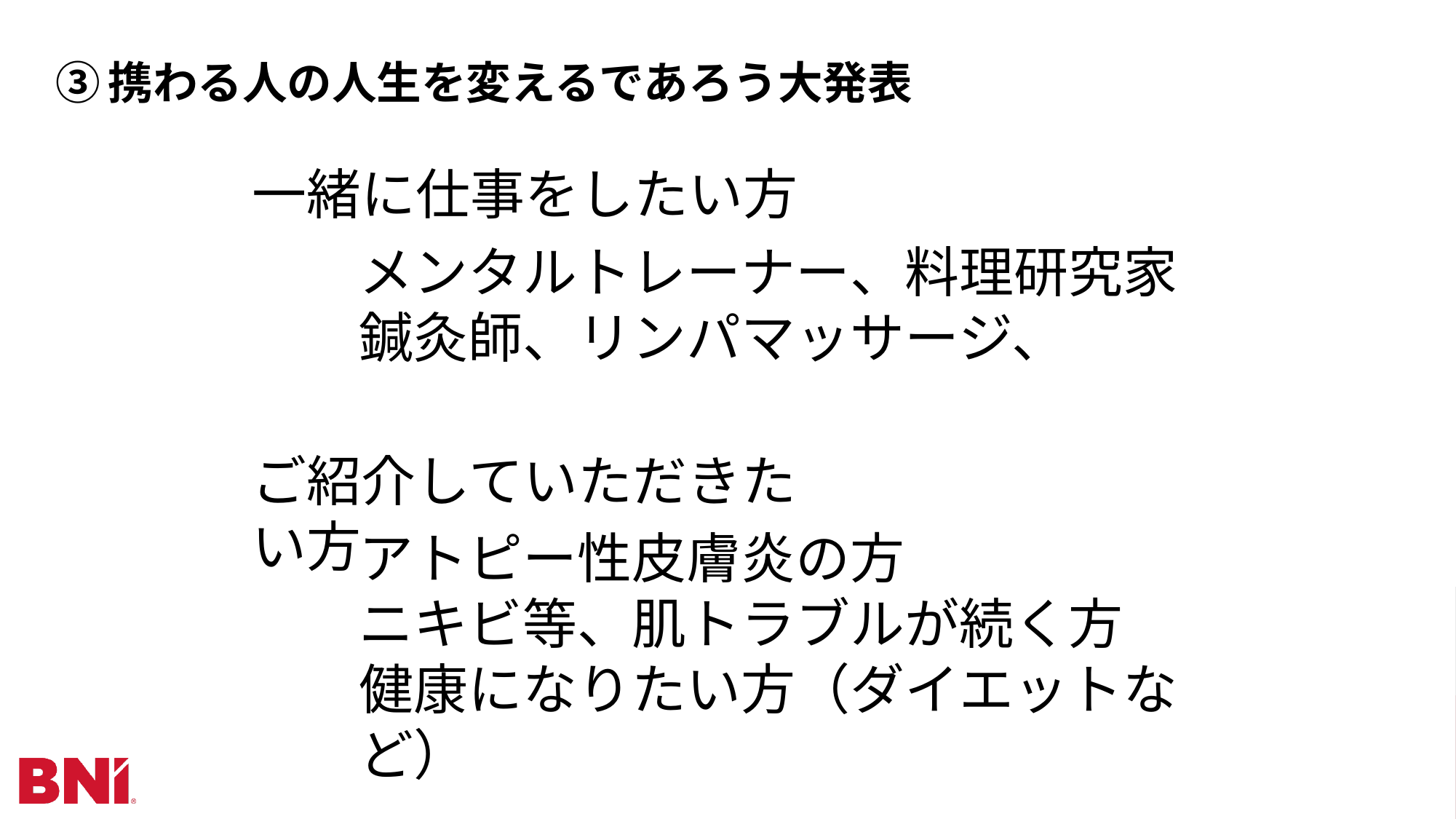

③携わる人の人生を変えるであろう大発表
一緒に仕事をしたい方
メンタルトレーナー、料理研究家
鍼灸師、リンパマッサージ、
ご紹介していただきたい方
アトピー性皮膚炎の方
ニキビ等、肌トラブルが続く方
健康になりたい方（ダイエットなど）